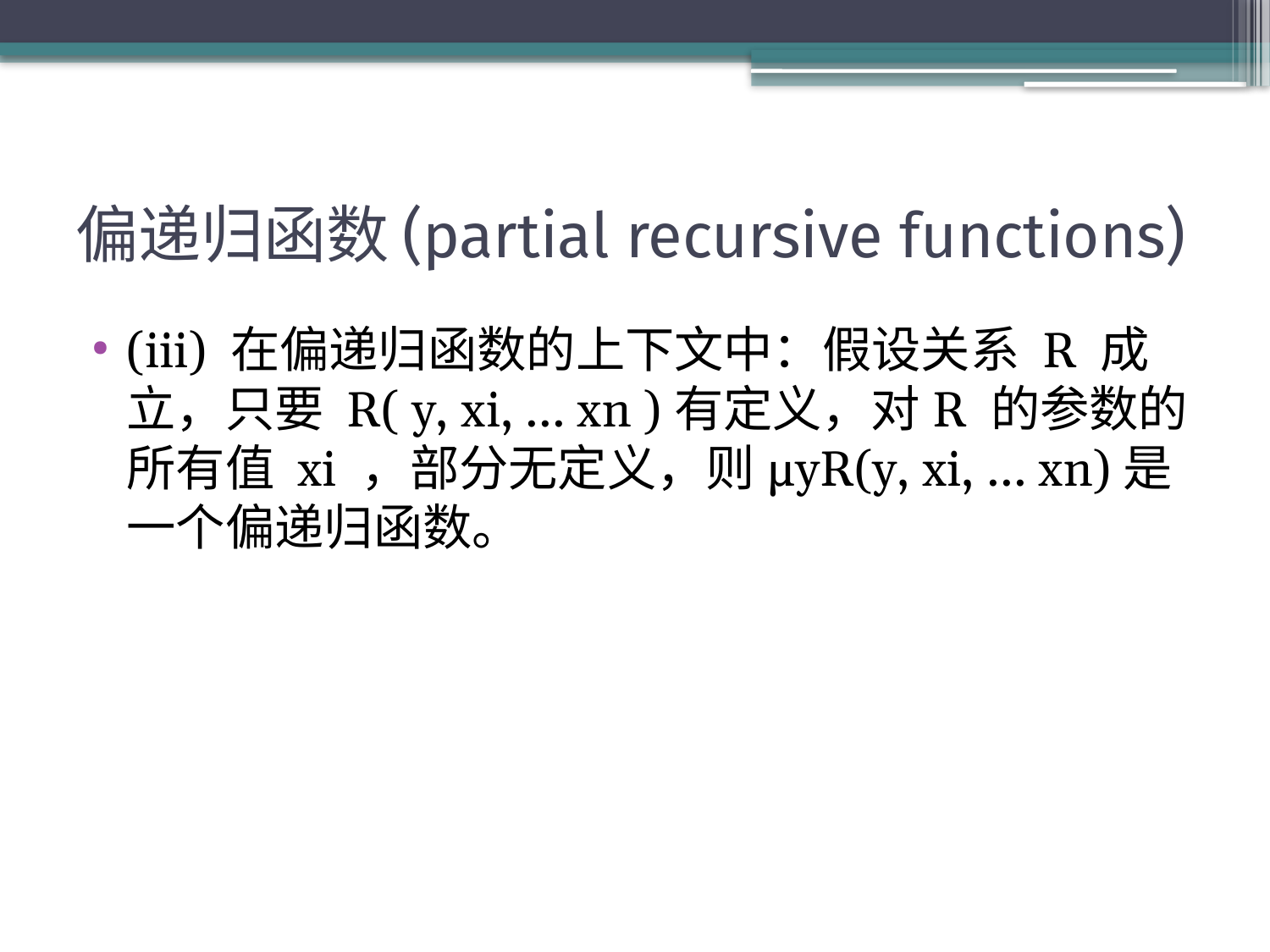

# 偏递归函数(partial recursive functions)
(iii) 在偏递归函数的上下文中：假设关系 R 成立，只要 R( y, xi, ... xn )有定义，对R 的参数的所有值 xi ，部分无定义，则μyR(y, xi, ... xn)是一个偏递归函数。